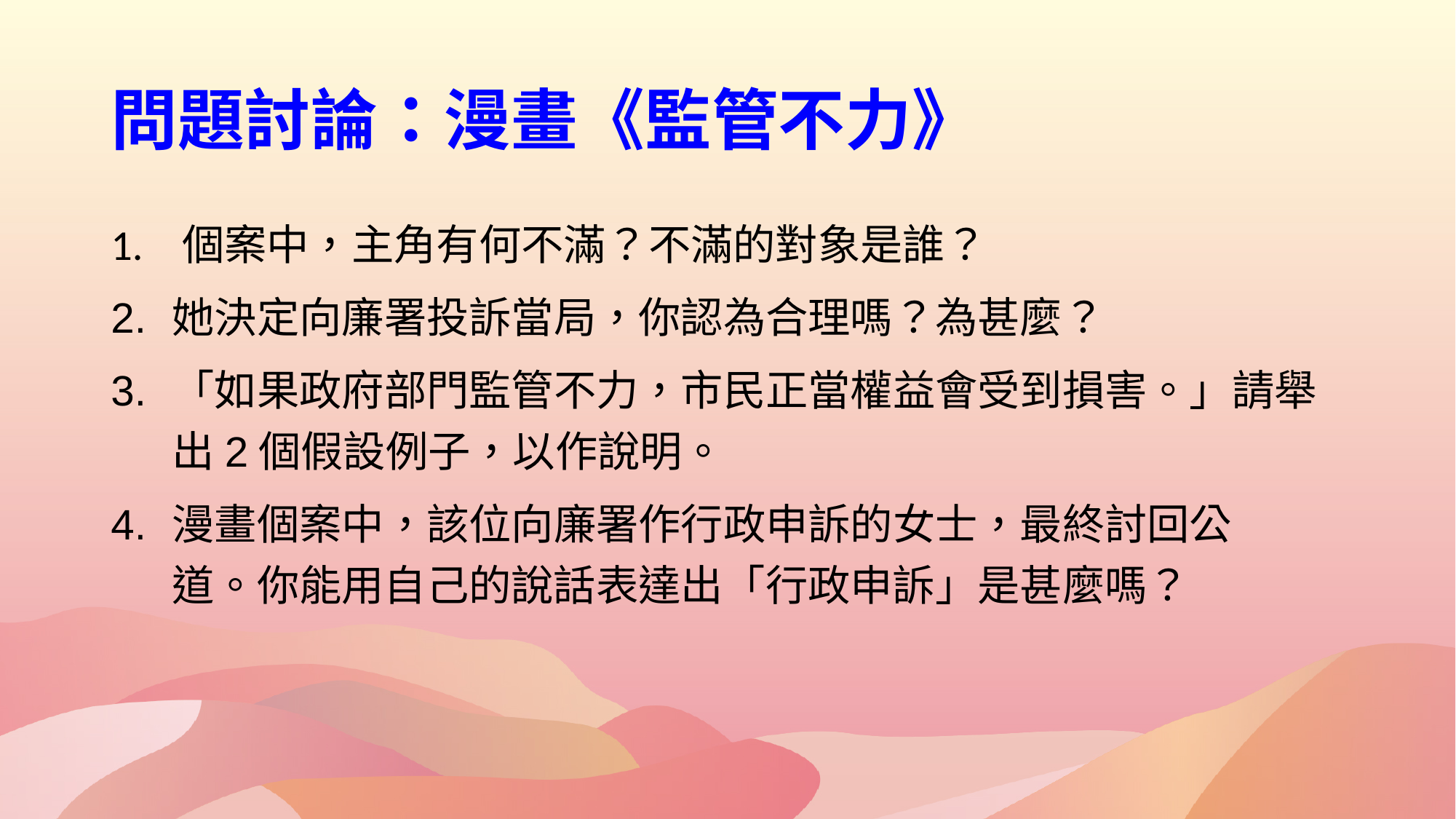

# 問題討論：漫畫《監管不力》
1.   個案中，主角有何不滿？不滿的對象是誰？
她決定向廉署投訴當局，你認為合理嗎？為甚麼？
「如果政府部門監管不力，市民正當權益會受到損害。」請舉
　  出2個假設例子，以作說明。
漫畫個案中，該位向廉署作行政申訴的女士，最終討回公
　  道。你能用自己的說話表達出「行政申訴」是甚麼嗎？